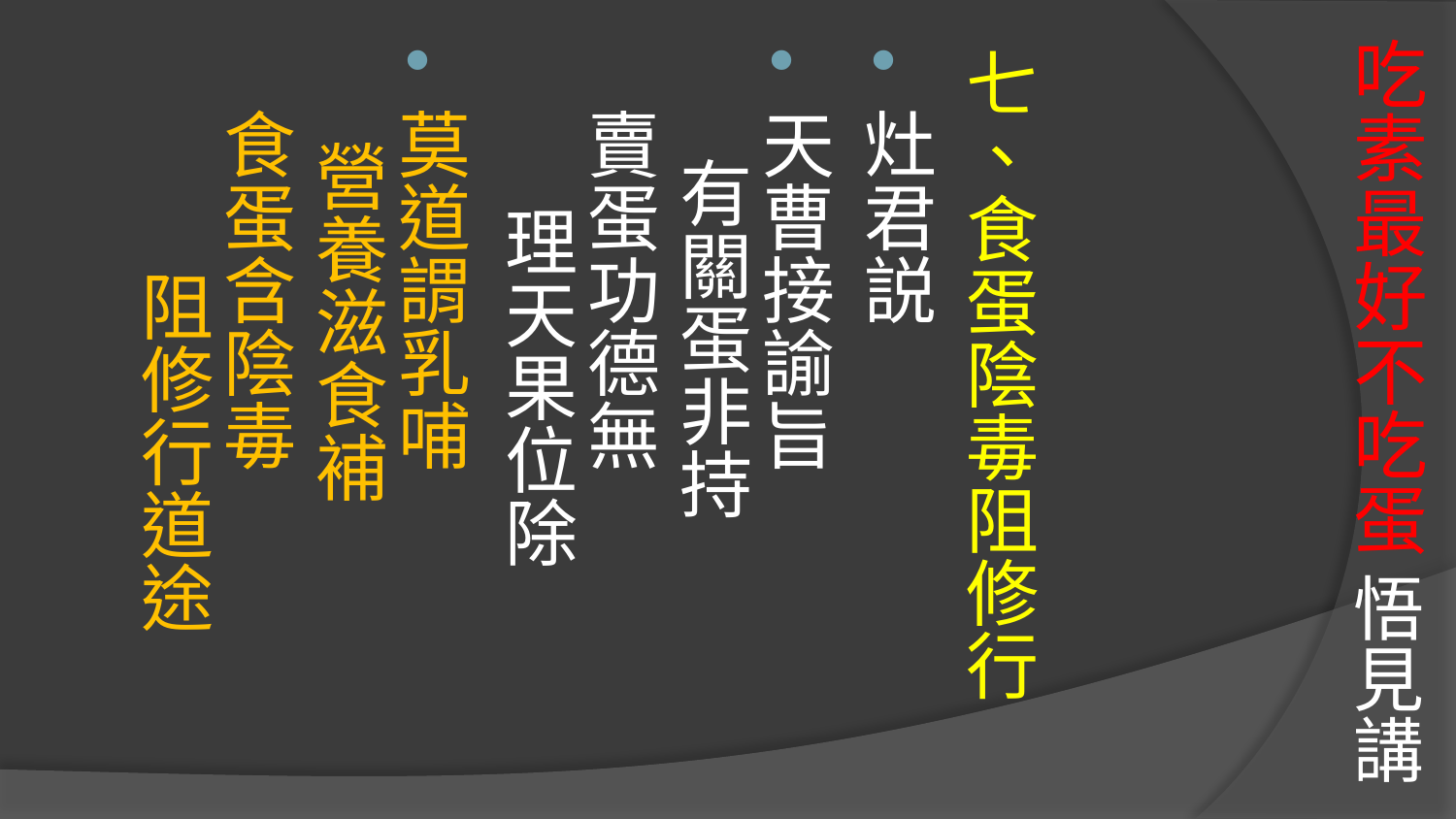

七、食蛋陰毒阻修行
灶君説
天曹接諭旨                      有關蛋非持 
賣蛋功德無                         理天果位除
莫道謂乳哺                     營養滋食補 
食蛋含陰毒                             阻修行道途

# 吃素最好不吃蛋 悟見講